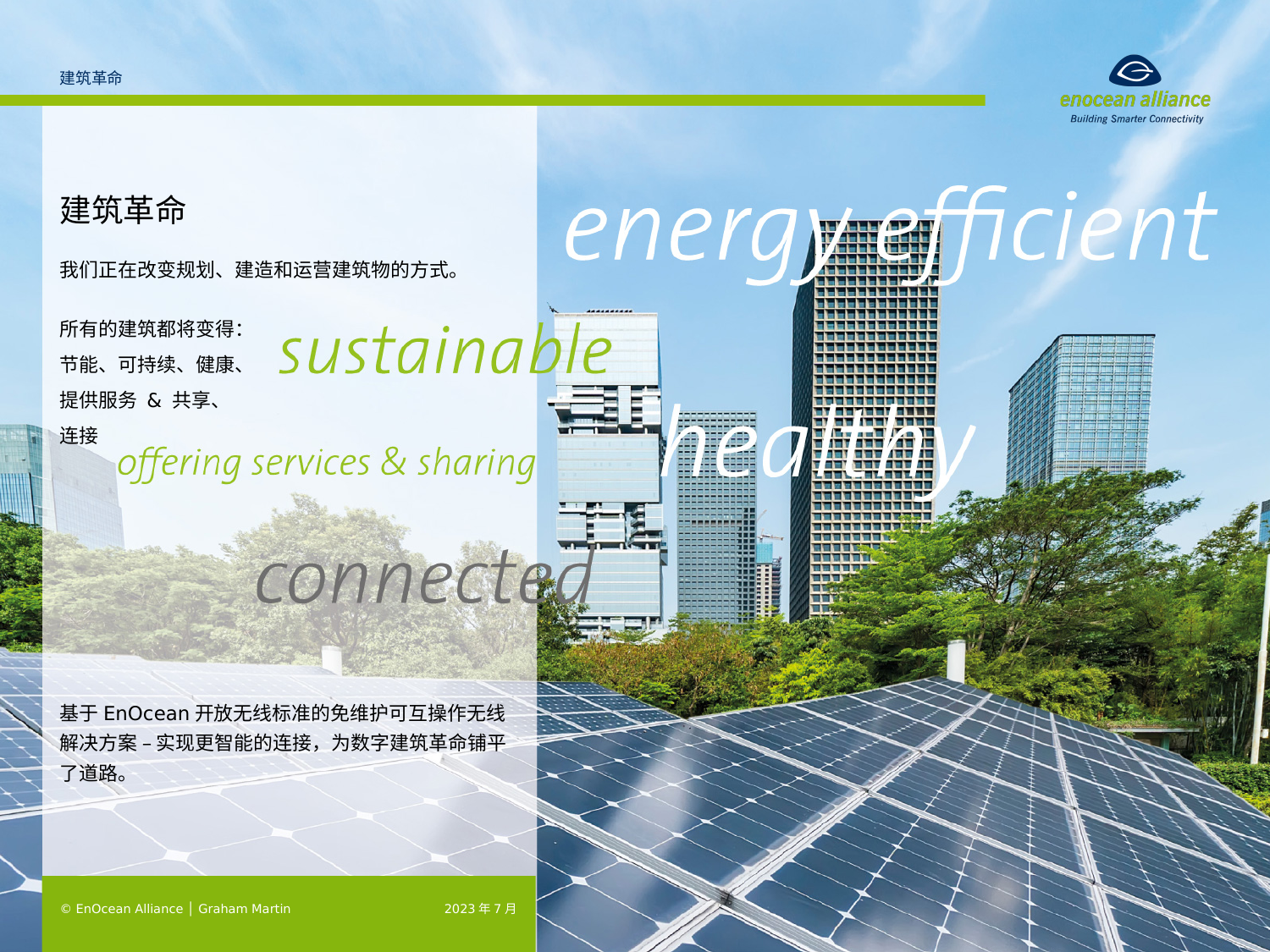

建筑革命
# 建筑革命
我们正在改变规划、建造和运营建筑物的方式。
所有的建筑都将变得：
节能、可持续、健康、
提供服务 & 共享、
连接

基于EnOcean开放无线标准的免维护可互操作无线解决方案 – 实现更智能的连接，为数字建筑革命铺平了道路。
© EnOcean Alliance │ Graham Martin
2023年7月
20